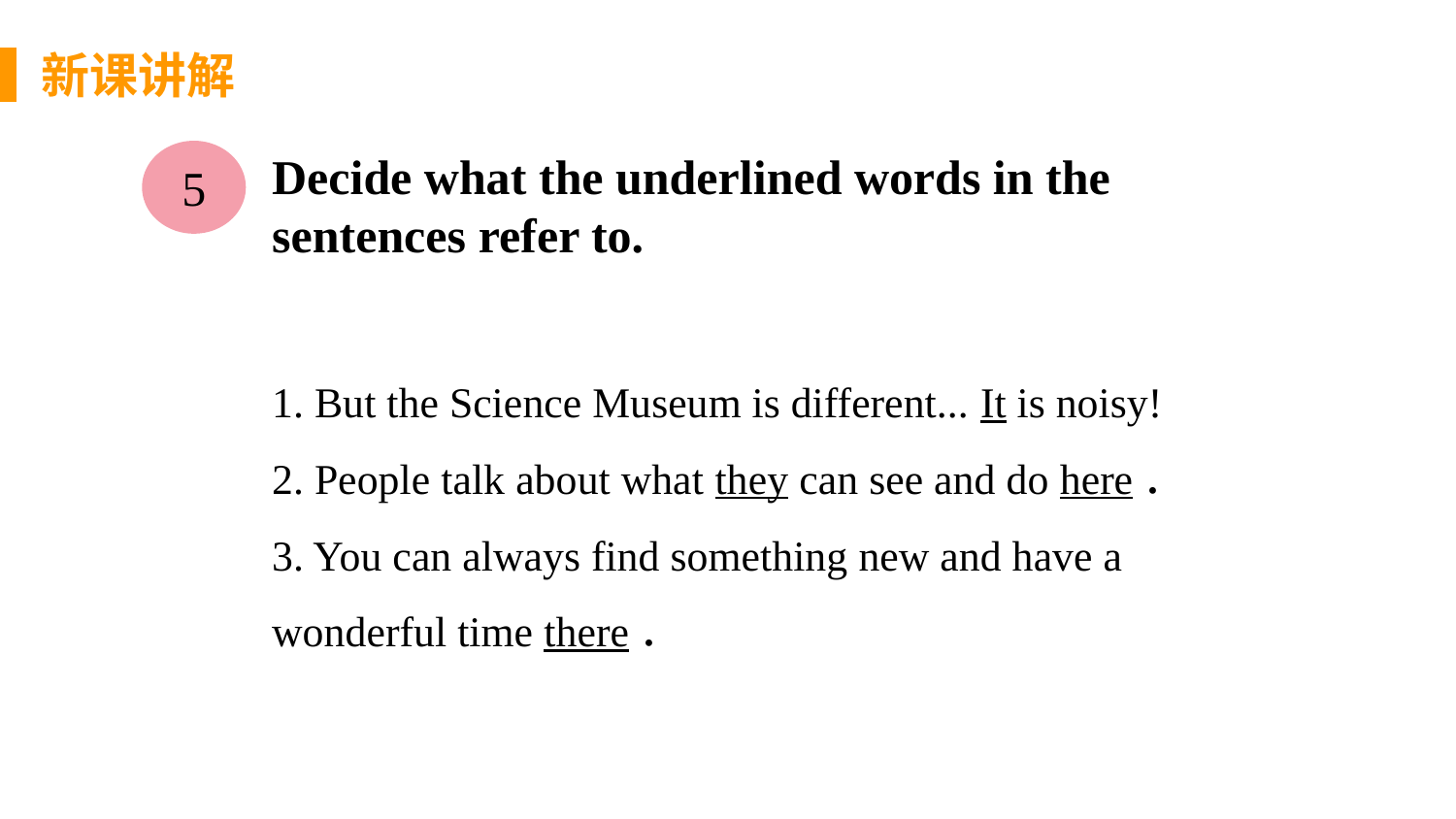

新课讲解

5
Decide what the underlined words in the sentences refer to.

1. But the Science Museum is different... It is noisy!
2. People talk about what they can see and do here．
3. You can always find something new and have a wonderful time there．

思 考